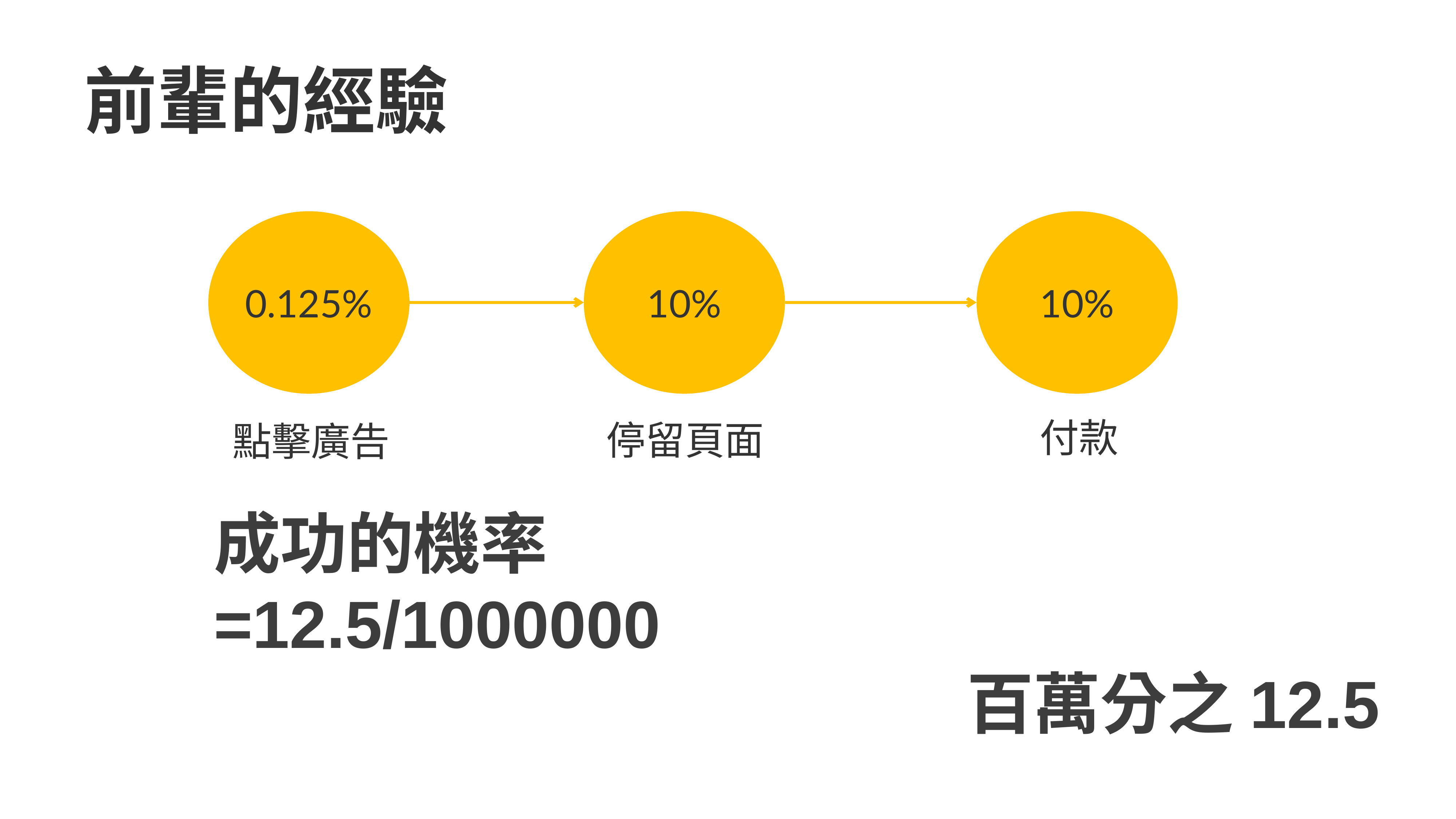

# 前輩的經驗
0.125%
10%
10%
付款
停留頁面
點擊廣告
成功的機率
=12.5/1000000
百萬分之12.5